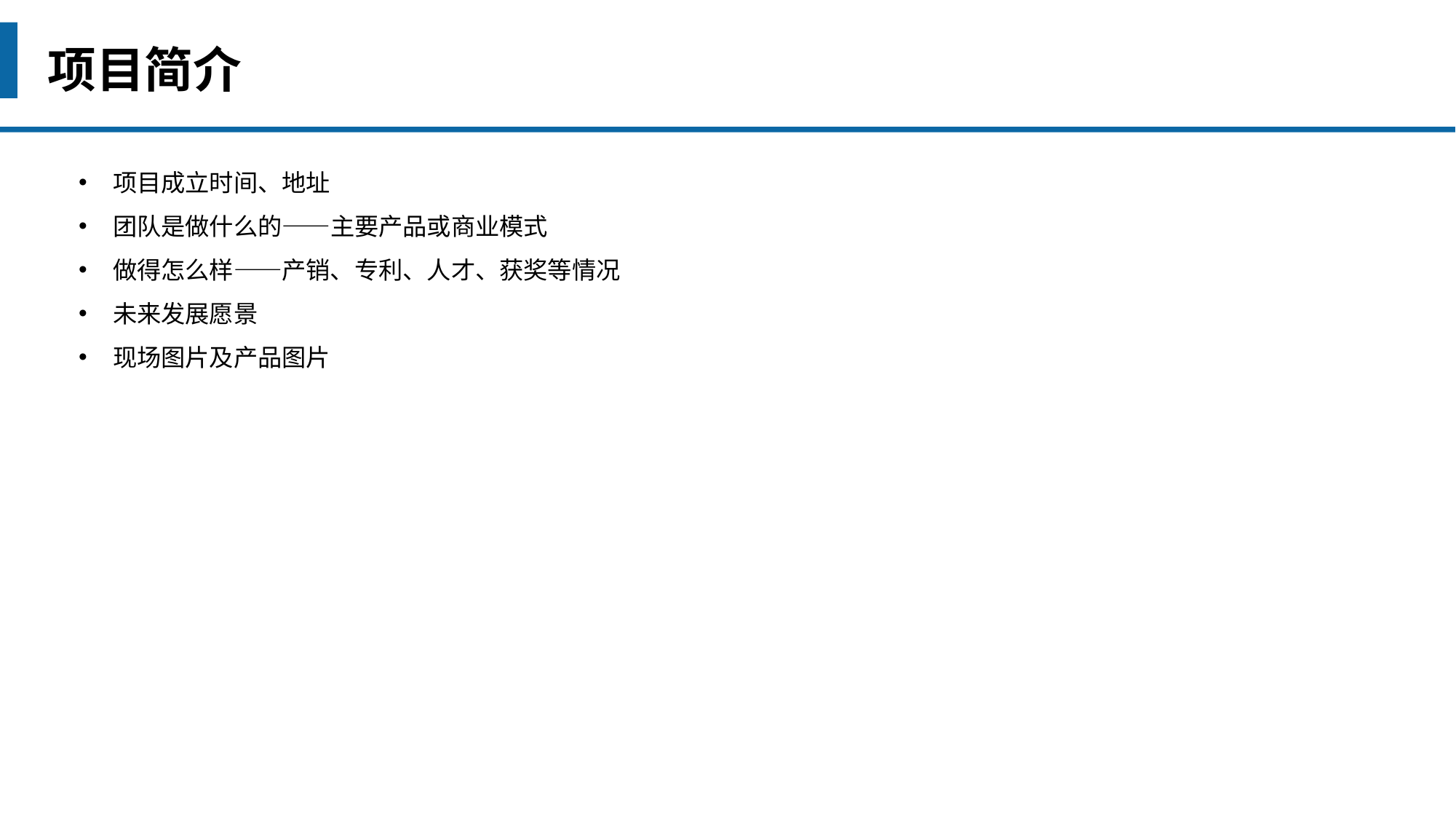

项目简介

项目成立时间、地址
团队是做什么的——主要产品或商业模式
做得怎么样——产销、专利、人才、获奖等情况
未来发展愿景
现场图片及产品图片